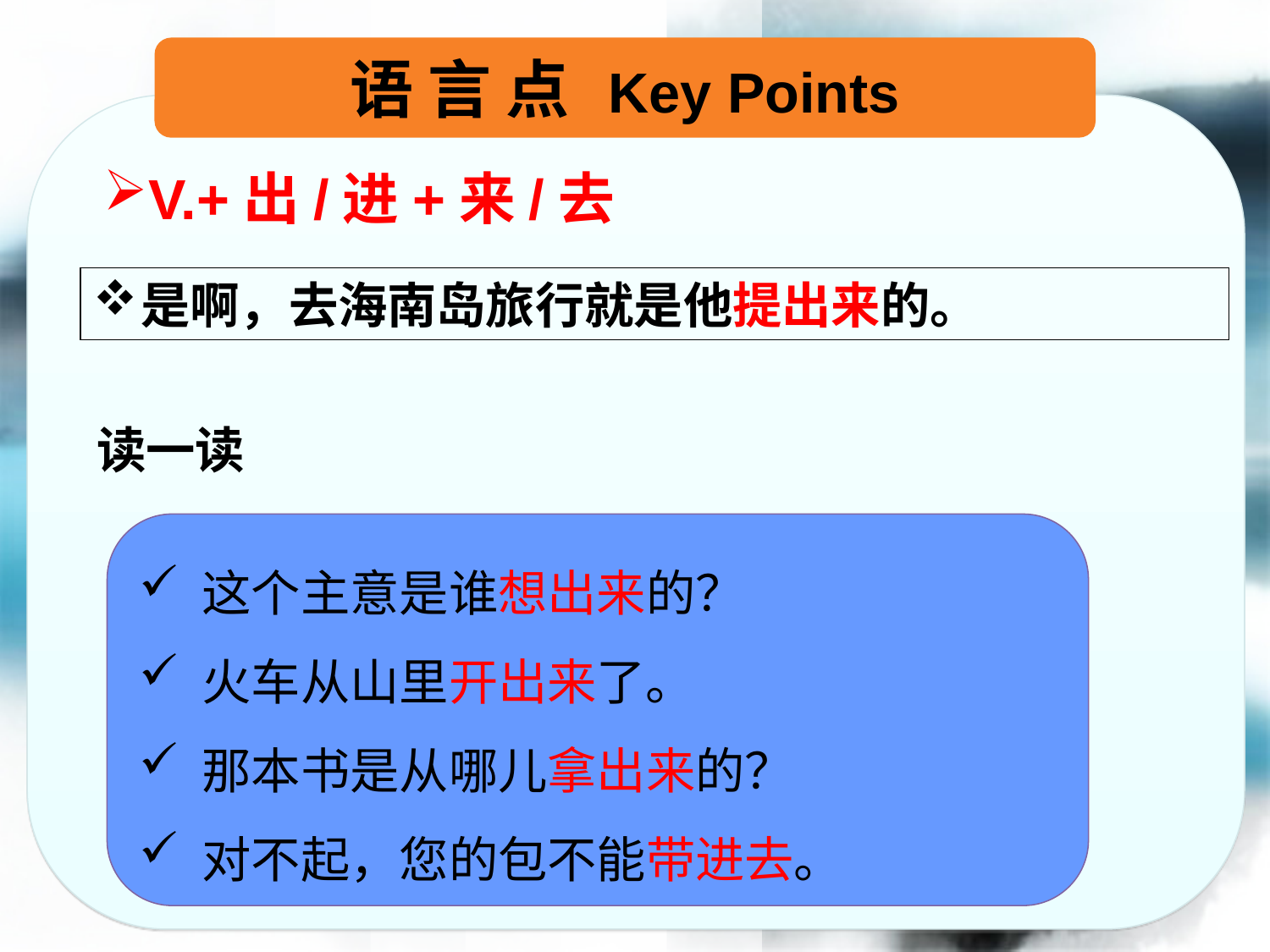

语 言 点  Key Points

V.+出/进+来/去
是啊，去海南岛旅行就是他提出来的。
读一读
这个主意是谁想出来的？
火车从山里开出来了。
那本书是从哪儿拿出来的？
对不起，您的包不能带进去。